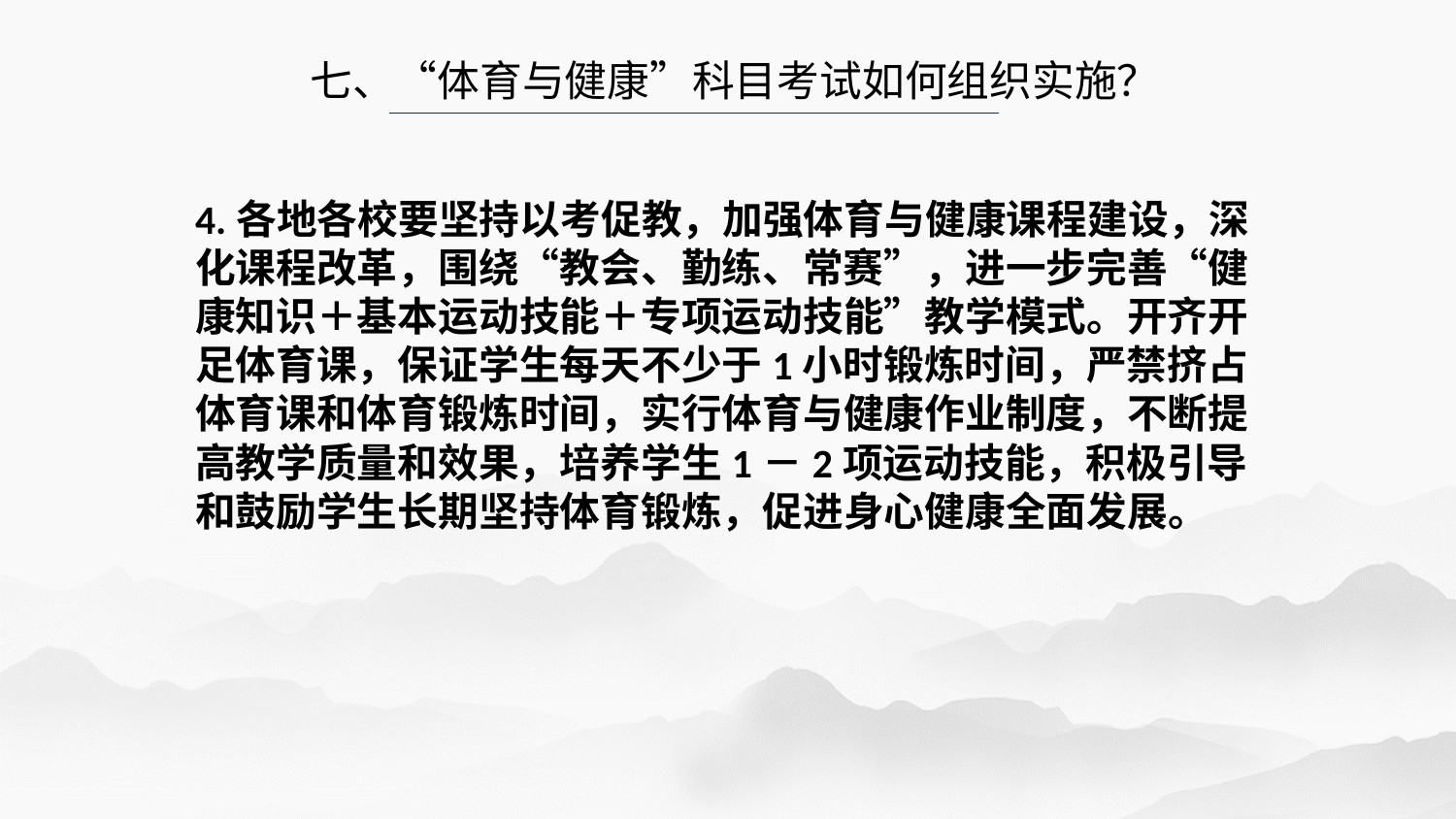

七、“体育与健康”科目考试如何组织实施？
4.各地各校要坚持以考促教，加强体育与健康课程建设，深化课程改革，围绕“教会、勤练、常赛”，进一步完善“健康知识＋基本运动技能＋专项运动技能”教学模式。开齐开足体育课，保证学生每天不少于1小时锻炼时间，严禁挤占体育课和体育锻炼时间，实行体育与健康作业制度，不断提高教学质量和效果，培养学生1－2项运动技能，积极引导和鼓励学生长期坚持体育锻炼，促进身心健康全面发展。